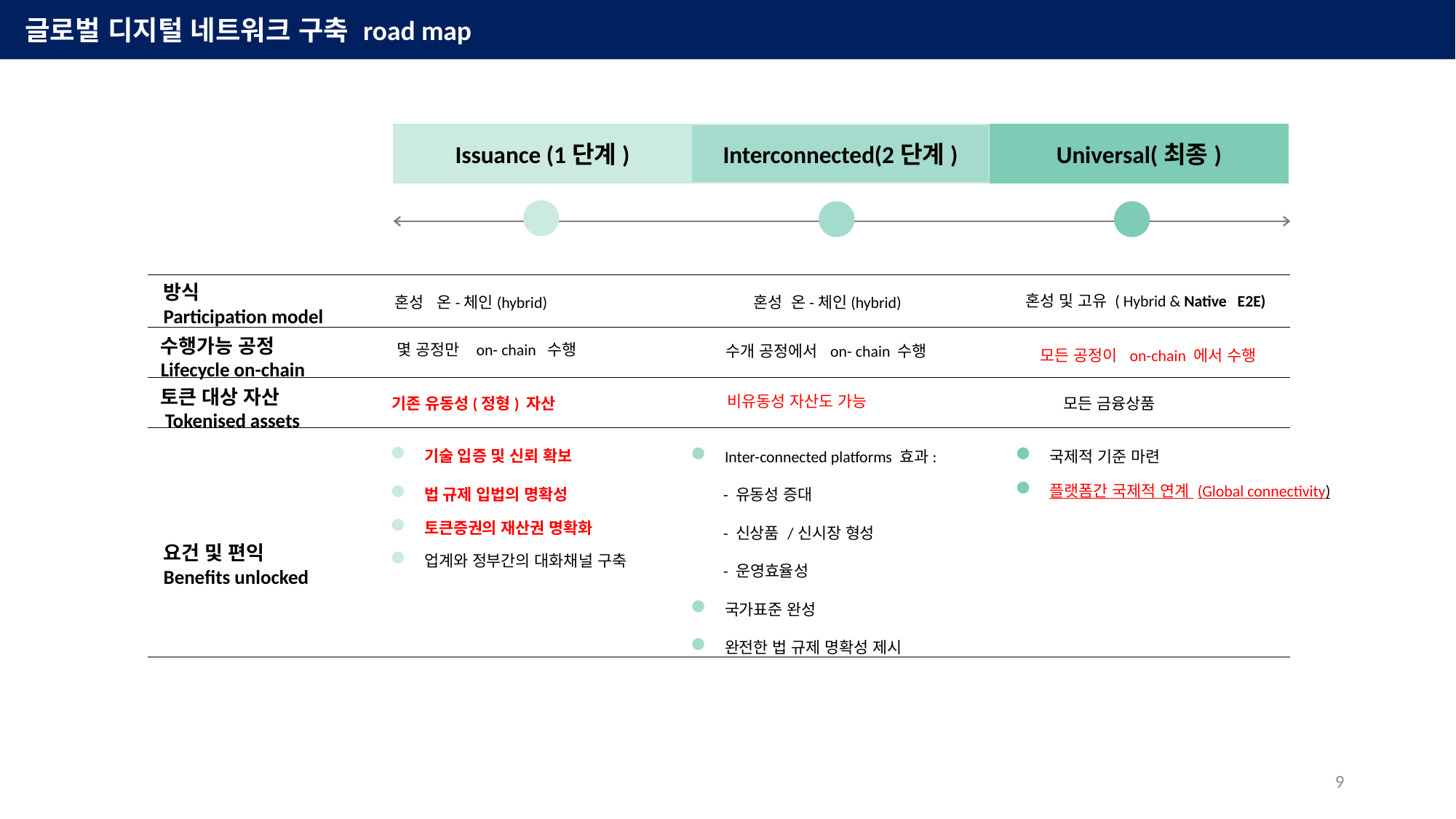

글로벌 디지털 네트워크 구축 road map
Interconnected(2단계)
Universal(최종)
Issuance (1단계)

방식
Participation model
   혼성 및 고유 ( Hybrid & Native   E2E)
혼성  온-체인(hybrid)
혼성   온-체인(hybrid)
수행가능 공정
Lifecycle on-chain
몇 공정만   on- chain  수행
수개 공정에서  on- chain 수행
모든 공정이  on-chain 에서 수행
토큰 대상 자산
 Tokenised assets
   비유동성 자산도 가능
기존 유동성(정형) 자산
모든 금융상품
기술 입증 및 신뢰 확보

법 규제 입법의 명확성

토큰증권의 재산권 명확화

업계와 정부간의 대화채널 구축
Inter-connected platforms 효과:

         - 유동성 증대

         - 신상품 /신시장 형성

         - 운영효율성

국가표준 완성

완전한 법 규제 명확성 제시
국제적 기준 마련

플랫폼간 국제적 연계 (Global connectivity)
요건 및 편익
Benefits unlocked
9